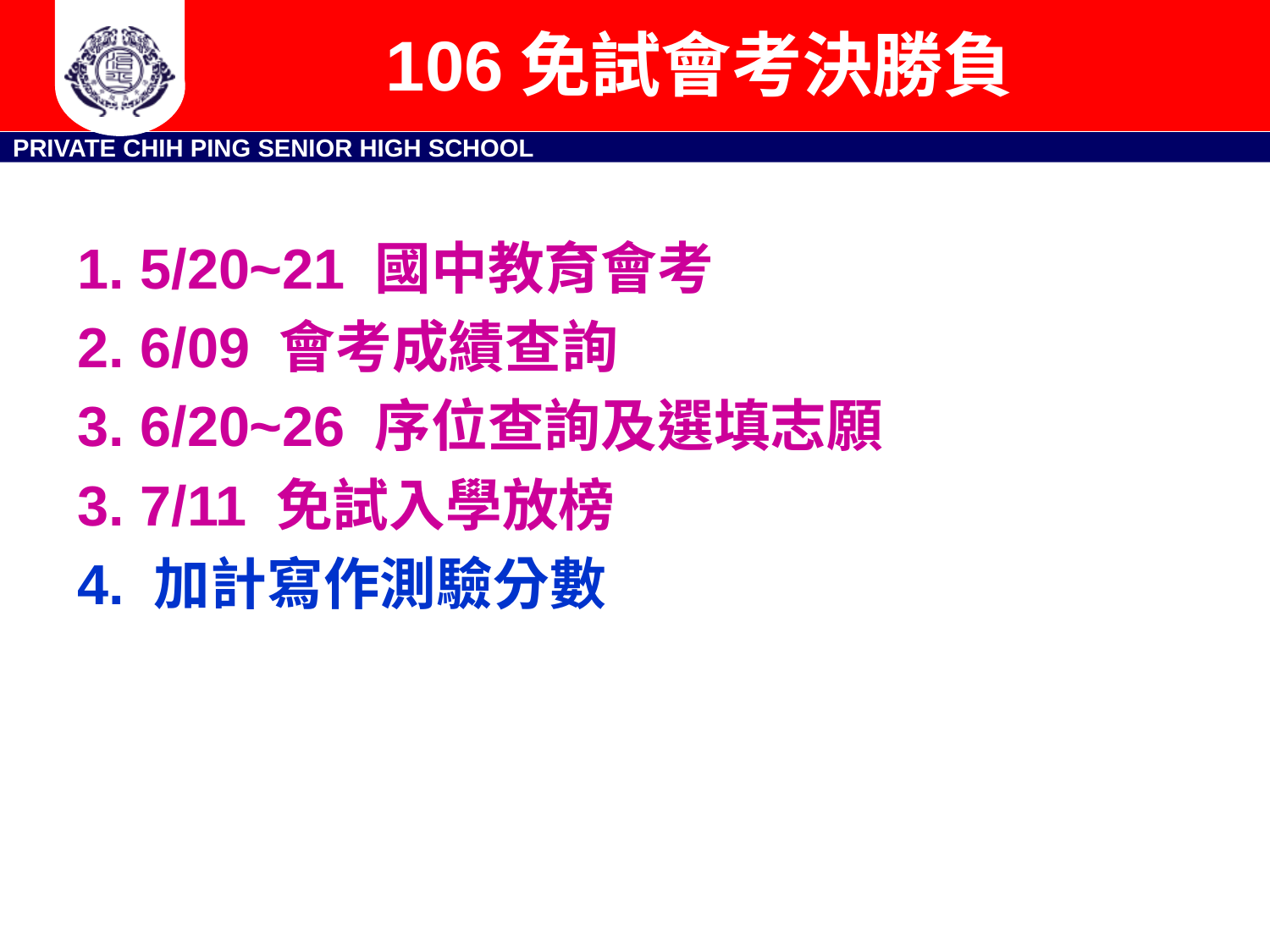

# 106免試會考決勝負
1. 5/20~21 國中教育會考
2. 6/09 會考成績查詢
3. 6/20~26 序位查詢及選填志願
3. 7/11 免試入學放榜
4. 加計寫作測驗分數